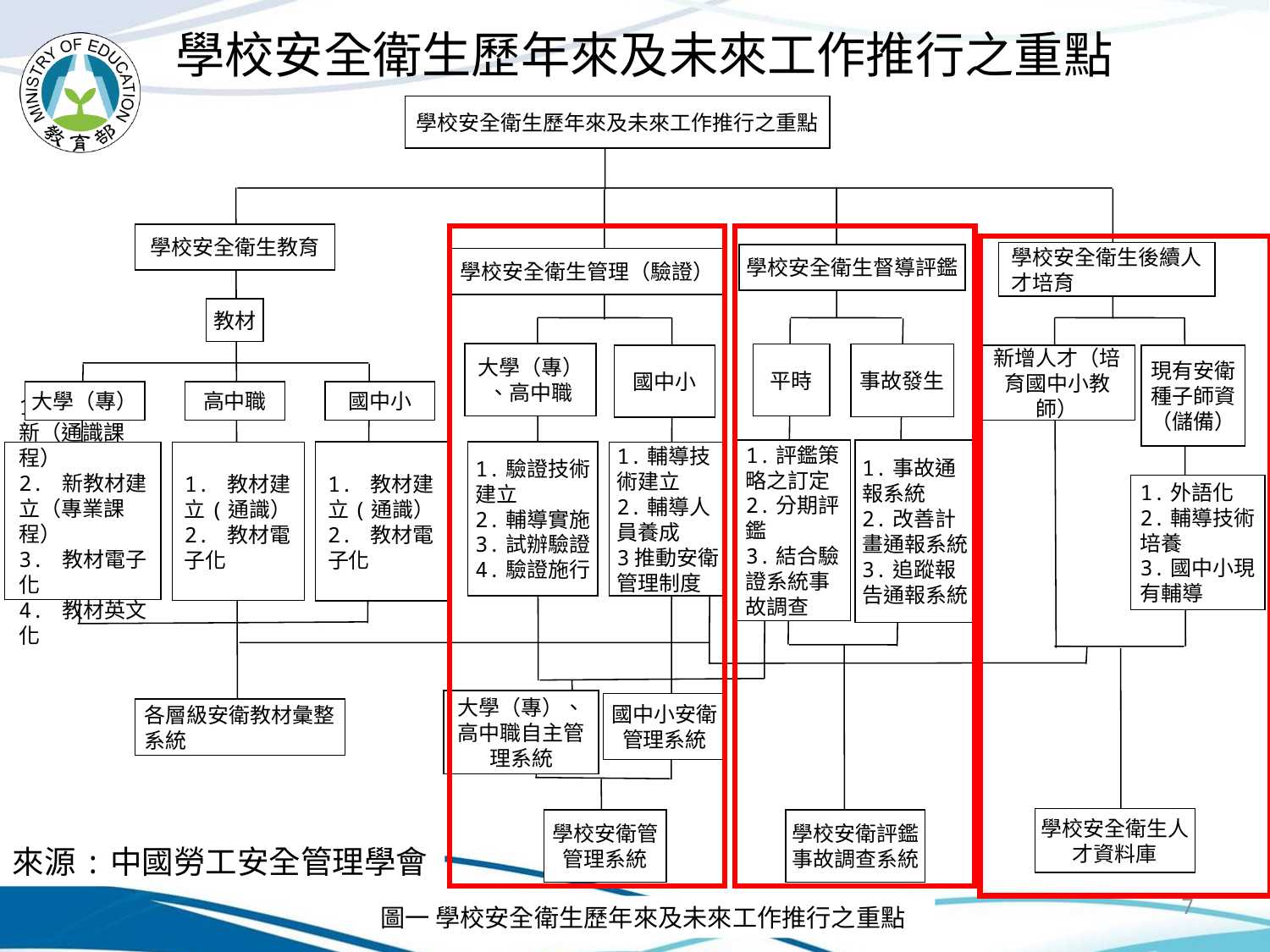

學校安全衛生歷年來及未來工作推行之重點
學校安全衛生歷年來及未來工作推行之重點

學校安全衛生教育
學校安全衛生後續人才培育
學校安全衛生督導評鑑
學校安全衛生管理（驗證）
教材

大學（專）
、高中職
平時
事故發生
國中小
新增人才（培育國中小教師）
現有安衛
種子師資
（儲備）

大學（專）
高中職
國中小
1.事故通報系統
2.改善計畫通報系統
3.追蹤報告通報系統
1.評鑑策略之訂定
2.分期評鑑
3.結合驗證系統事故調查
1.驗證技術建立
2.輔導實施
3.試辦驗證
4.驗證施行
1. 教材建立(通識）
2. 教材電子化
1. 舊教材更新（通識課程）
2. 新教材建立（專業課程）
3. 教材電子化
4. 教材英文化
1. 教材建立(通識）
2. 教材電子化
1.輔導技術建立
2.輔導人員養成
3推動安衛管理制度
1.外語化
2.輔導技術培養
3.國中小現有輔導

大學（專）、高中職自主管理系統
國中小安衛管理系統
各層級安衛教材彙整系統

學校安全衛生人才資料庫
學校安衛管管理系統
學校安衛評鑑事故調查系統

來源:中國勞工安全管理學會
7
圖一 學校安全衛生歷年來及未來工作推行之重點